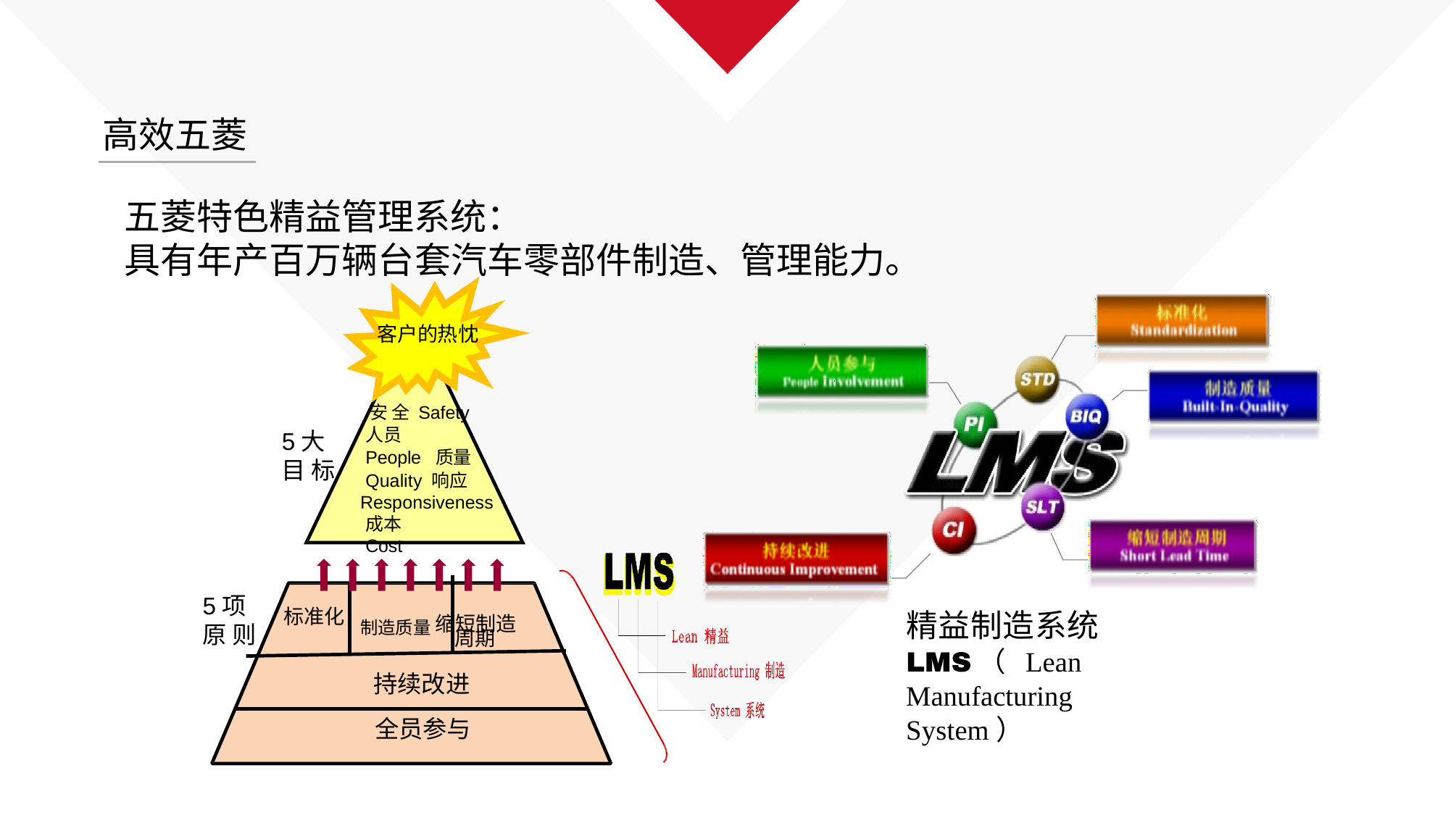

# 高效五菱

五菱特色精益管理系统：
具有年产百万辆台套汽车零部件制造、管理能力。
客户的热忱

安 全 Safety  人员	People  质量	Quality 响应
Responsiveness 成本	Cost
5大目 标

5项原 则
制造质量 缩短制造
标准化
精益制造系统 LMS（  Lean Manufacturing  System）
周期

持续改进

全员参与